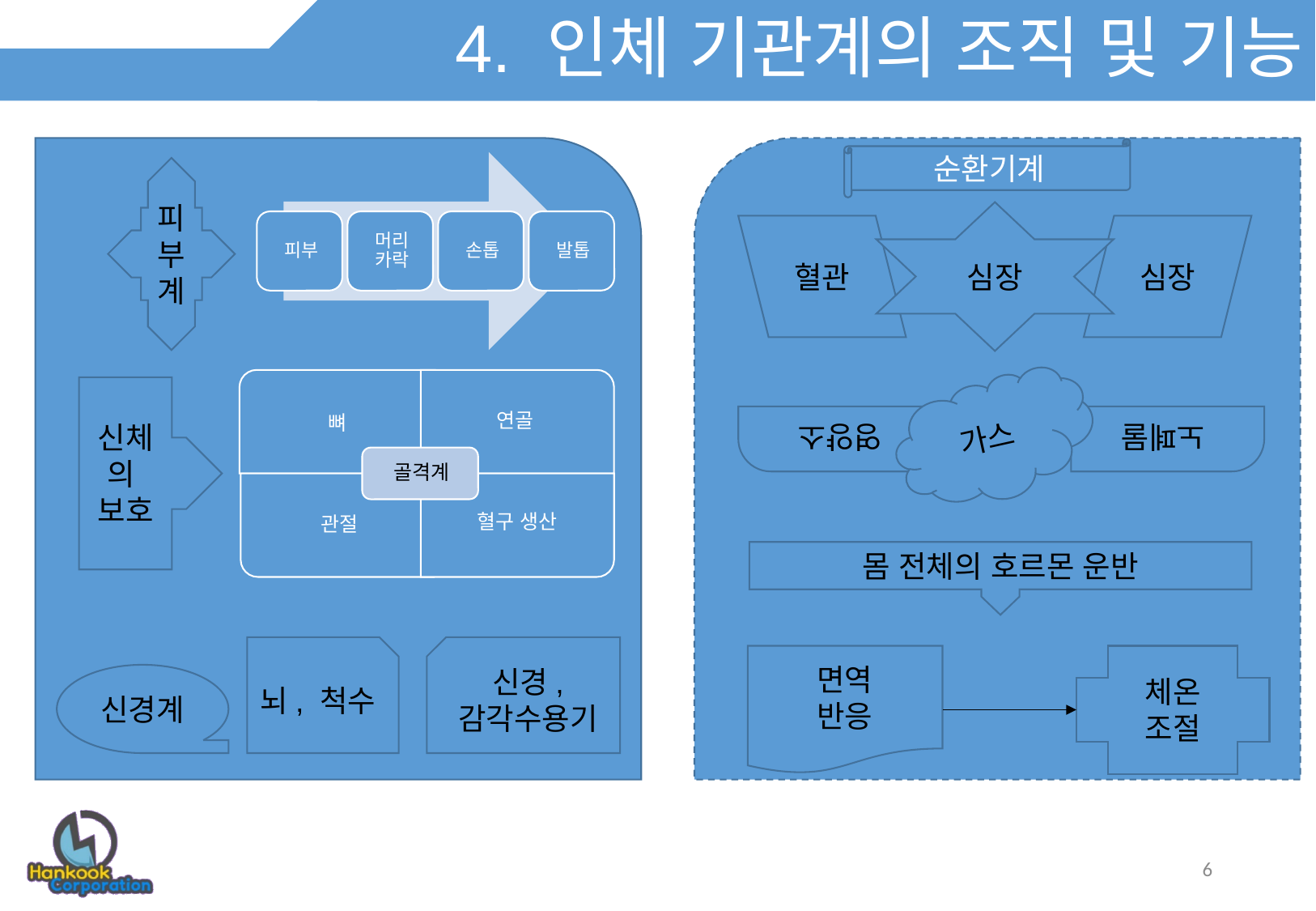

# 4. 인체 기관계의 조직 및 기능

피부
머리
카락
손톱
발톱
피부계
뼈
연골
관절
혈구 생산
골격계
신체 의  보호
뇌, 척수
신경,
감각수용기
신경계

순환기계
심장
혈관
심장
가스
노폐물
영양소
몸 전체의 호르몬 운반
면역
반응
체온
조절
6